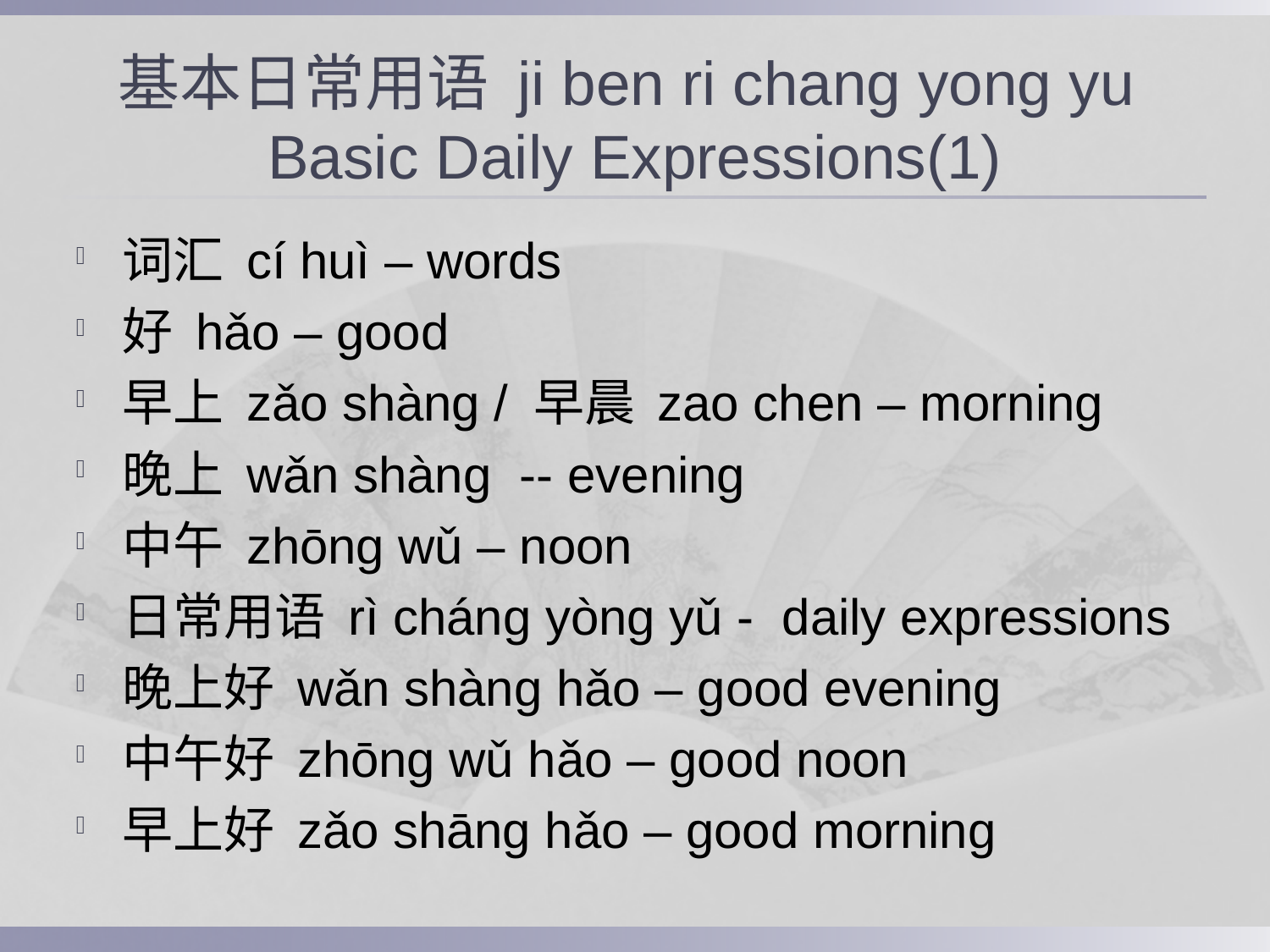

# 基本日常用语 ji ben ri chang yong yu Basic Daily Expressions(1)
词汇 cí huì – words
好 hǎo – good
早上 zǎo shàng / 早晨 zao chen – morning
晚上 wǎn shàng  -- evening
中午 zhōng wǔ – noon
日常用语 rì cháng yòng yǔ -  daily expressions
晚上好 wǎn shàng hǎo – good evening
中午好 zhōng wǔ hǎo – good noon
早上好 zǎo shāng hǎo – good morning